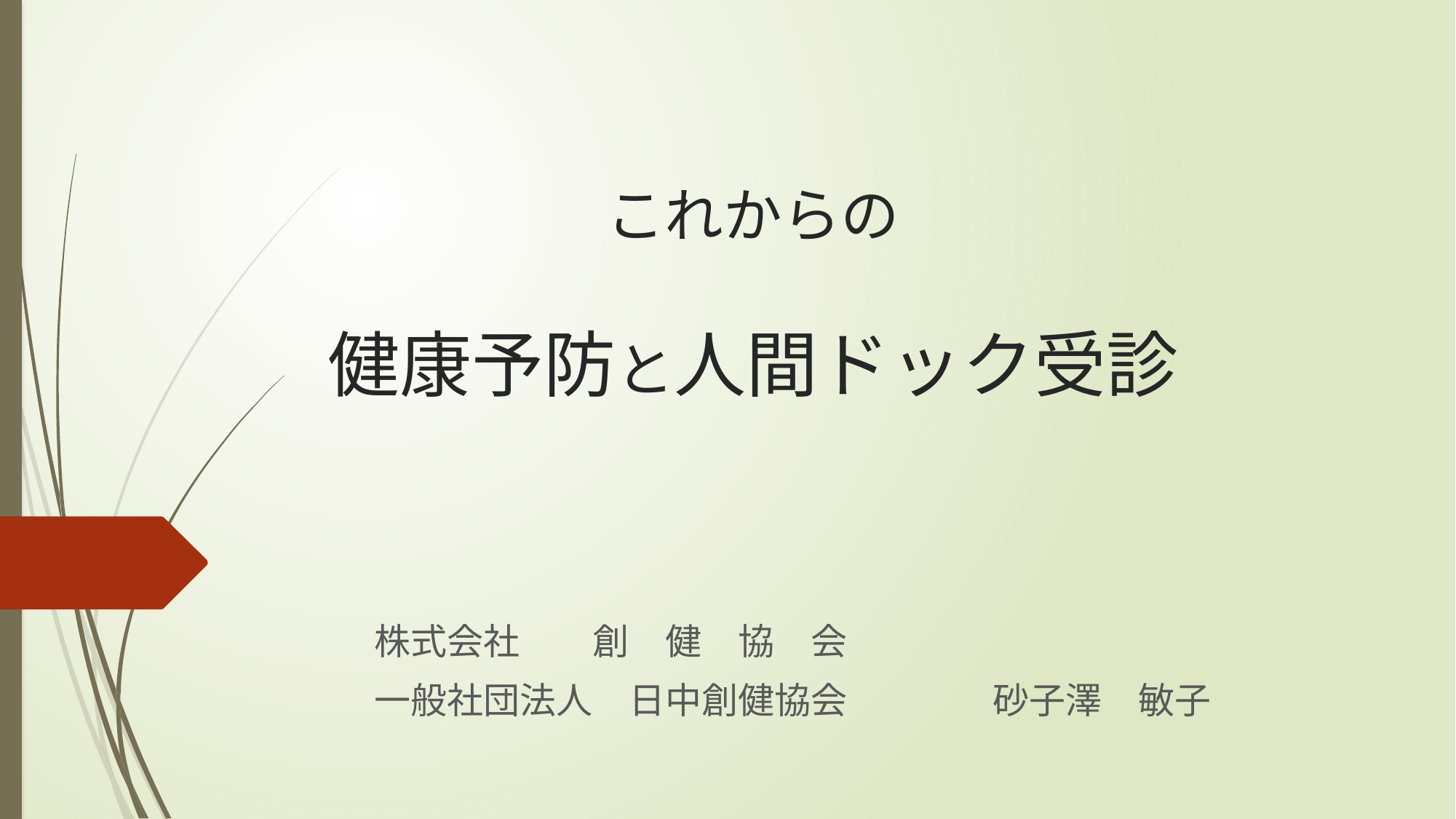

# これからの 健康予防と人間ドック受診
株式会社　　創　健　協　会
一般社団法人　日中創健協会　　　　砂子澤　敏子